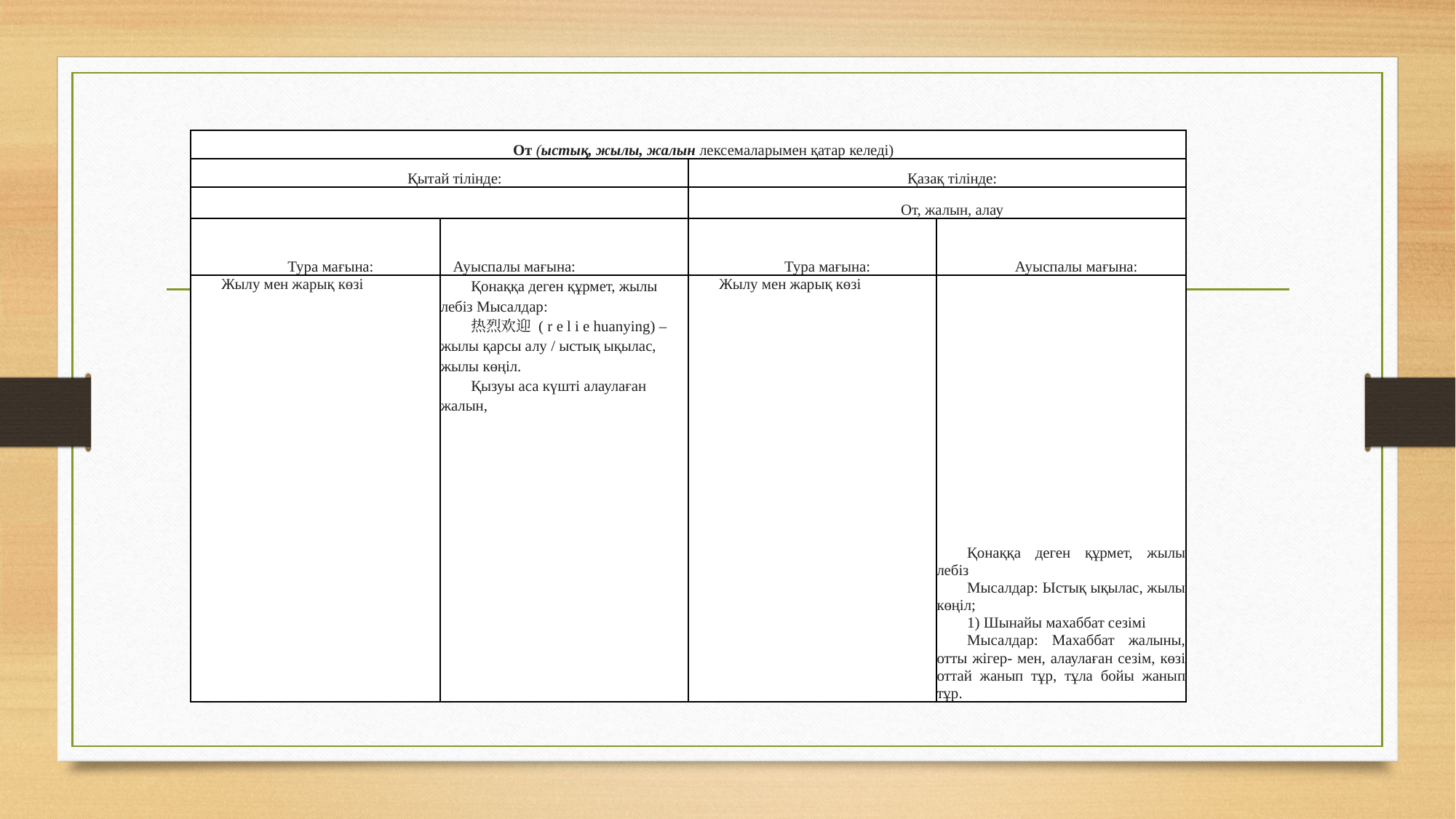

#
| От (ыстық, жылы, жалын лексемаларымен қатар келеді) |  |  |  |
| --- | --- | --- | --- |
| Қытай тілінде: |  | Қазақ тілінде: |  |
|  |  | От, жалын, алау |  |
| Тура мағына: | Ауыспалы мағына: | Тура мағына: | Ауыспалы мағына: |
| Жылу мен жарық көзі | Қонаққа деген құрмет, жылы лебіз Мысалдар: 热烈欢迎 ( r e l i e huanying) – жылы қарсы алу / ыстық ықылас, жылы көңіл. Қызуы аса күшті алаулаған жалын, | Жылу мен жарық көзі | Қонаққа деген құрмет, жылы лебіз Мысалдар: Ыстық ықылас, жылы көңіл; 1) Шынайы махаббат сезімі Мысалдар: Махаббат жалыны, отты жігер- мен, алаулаған сезім, көзі оттай жанып тұр, тұла бойы жанып тұр. |